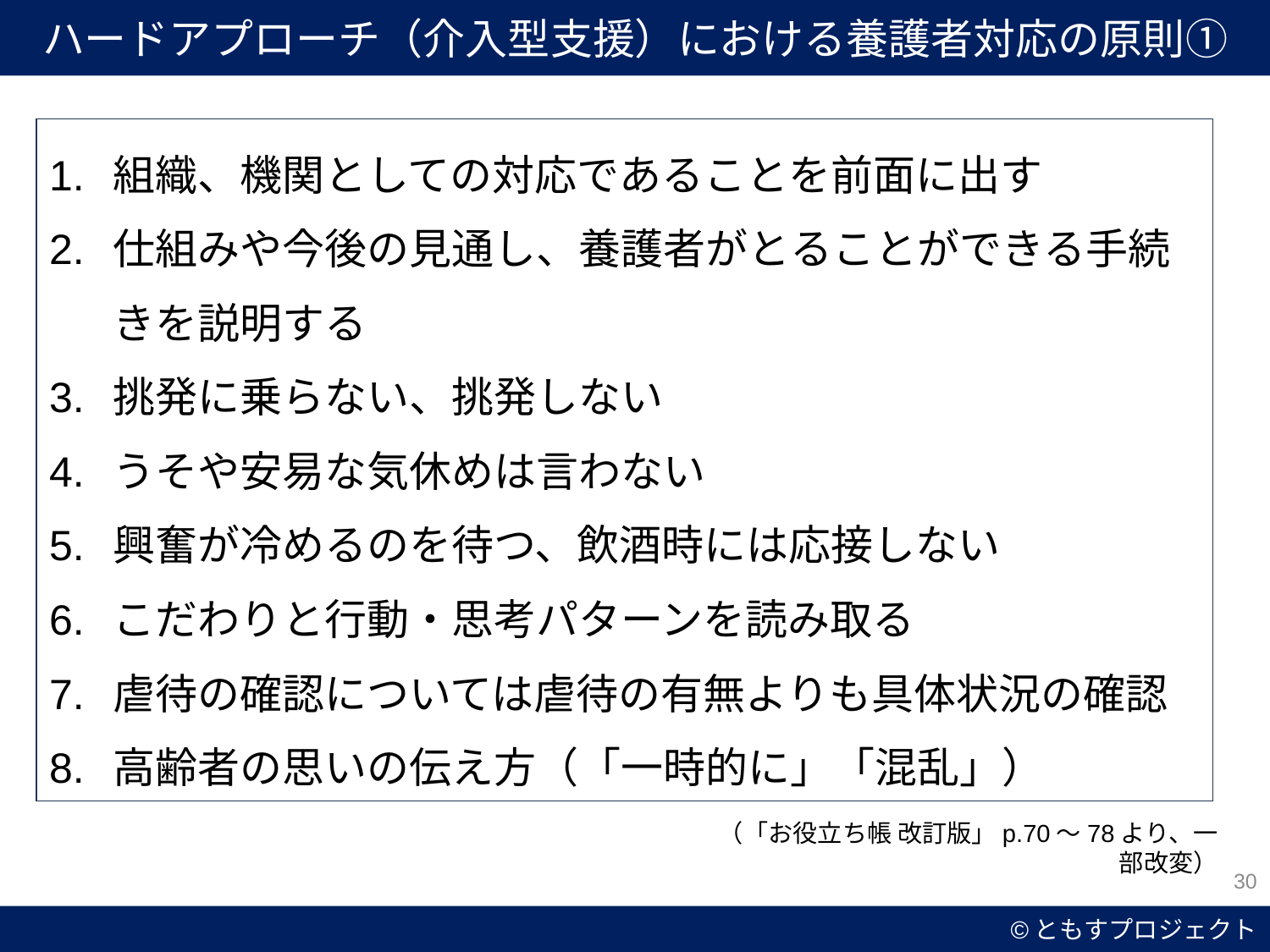

ハードアプローチ（介入型支援）における養護者対応の原則①
組織、機関としての対応であることを前面に出す
仕組みや今後の見通し、養護者がとることができる手続きを説明する
挑発に乗らない、挑発しない
うそや安易な気休めは言わない
興奮が冷めるのを待つ、飲酒時には応接しない
こだわりと行動・思考パターンを読み取る
虐待の確認については虐待の有無よりも具体状況の確認
高齢者の思いの伝え方（「一時的に」「混乱」）
（「お役立ち帳 改訂版」p.70～78より、一部改変）
30
©ともすプロジェクト